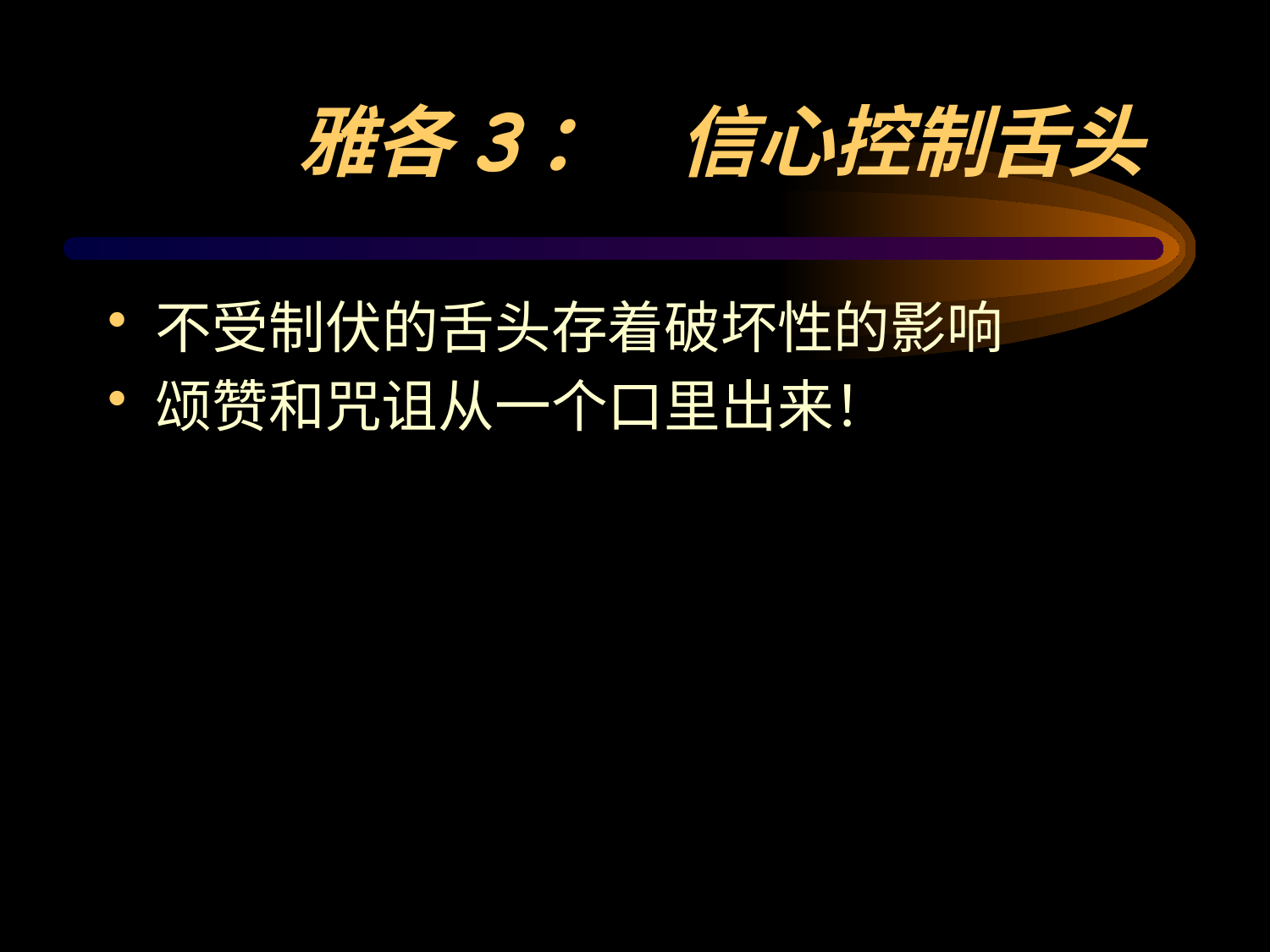

不受制伏的舌头存着破坏性的影响
颂赞和咒诅从一个口里出来！

雅各3：	信心控制舌头